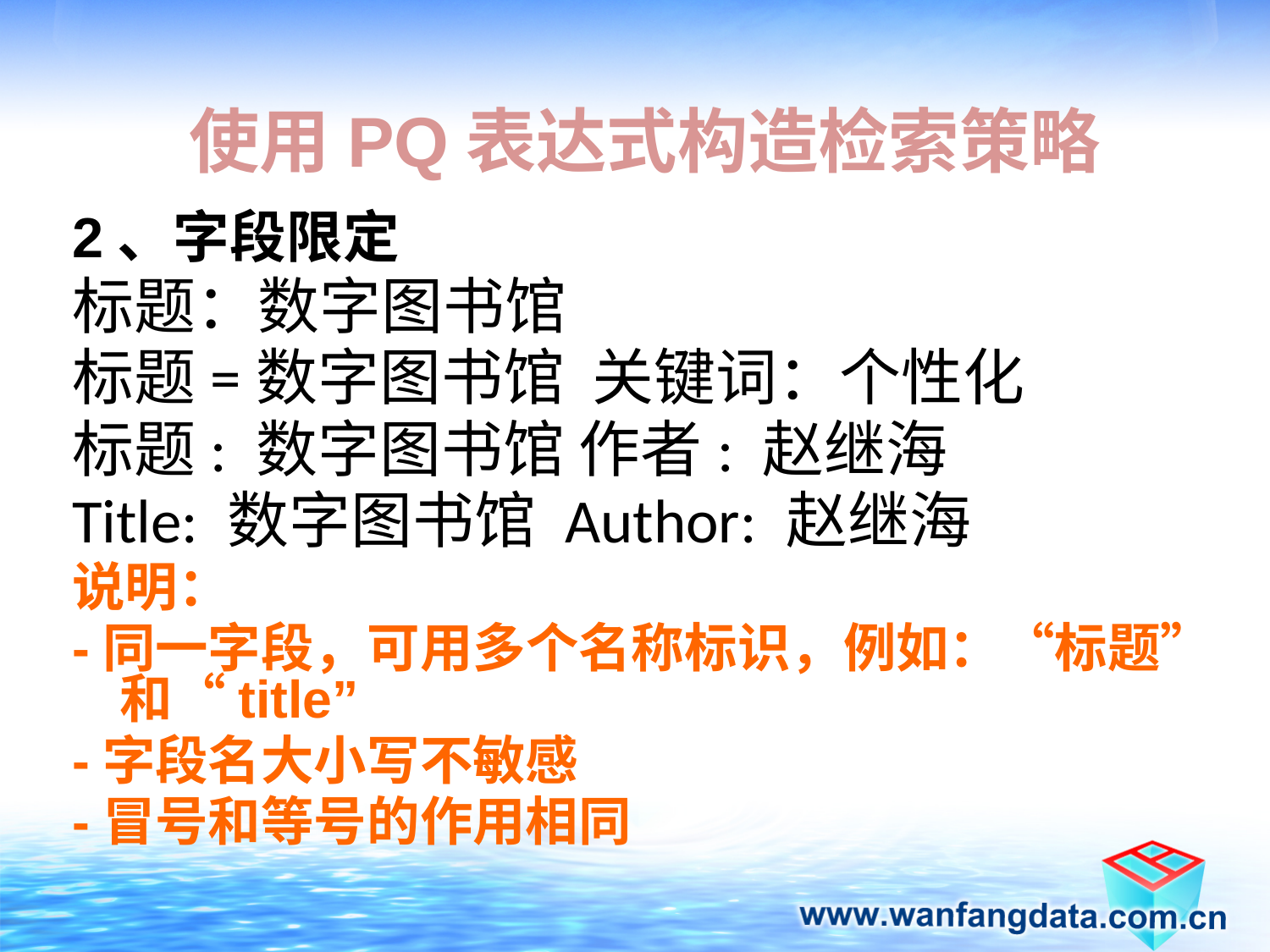

使用PQ表达式构造检索策略
2、字段限定
标题：数字图书馆
标题=数字图书馆  关键词：个性化
标题: 数字图书馆 作者: 赵继海
Title: 数字图书馆 Author: 赵继海
说明：
-同一字段，可用多个名称标识，例如：“标题”和“title”
-字段名大小写不敏感
-冒号和等号的作用相同